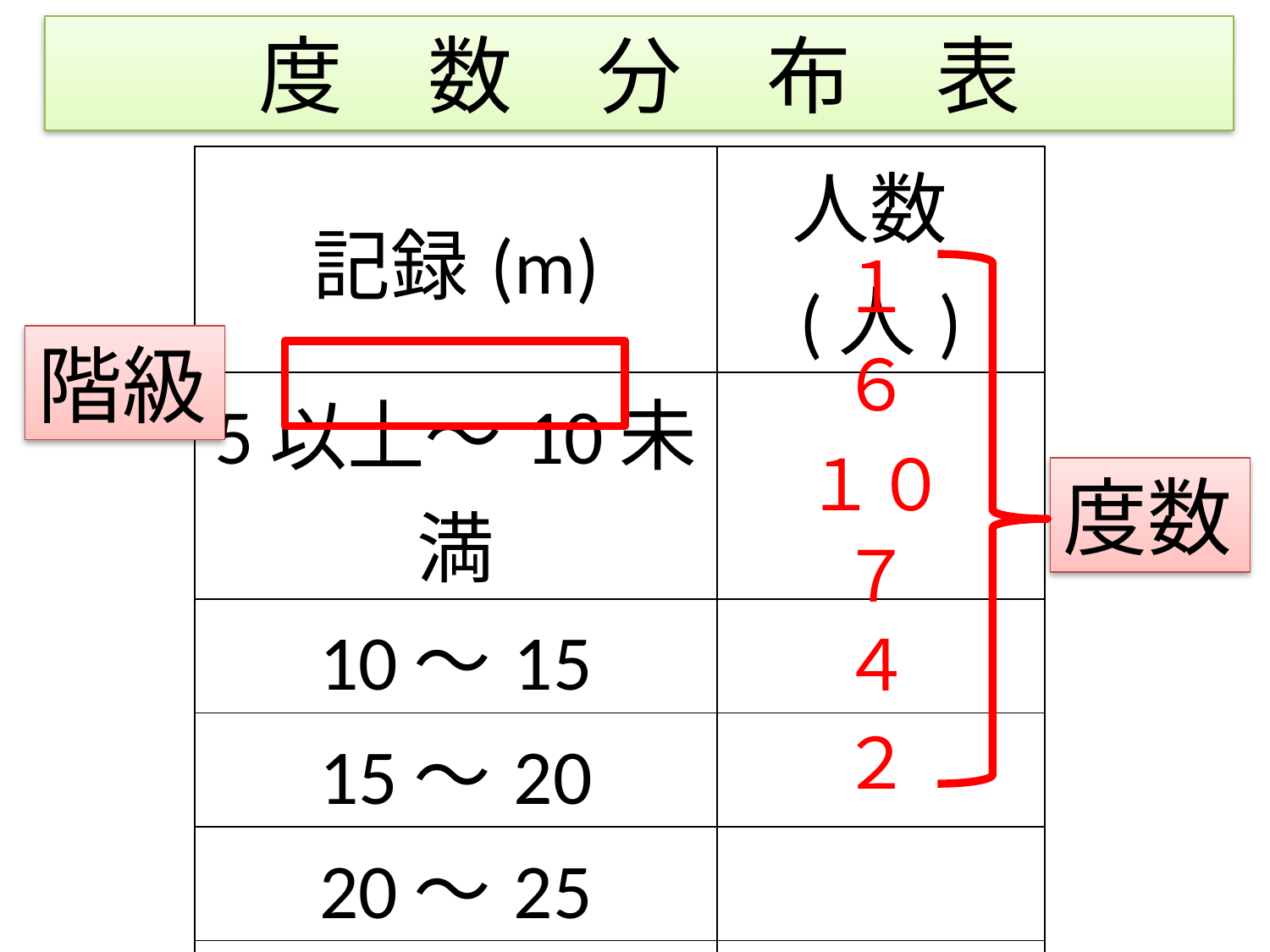

# 目的にあうよう資料を整理してみよう
度　数　分　布　表
| 記録(m) | 人数(人) |
| --- | --- |
| 5以上～10未満 |  |
| 10～15 |  |
| 15～20 |  |
| 20～25 |  |
| 25～30 |  |
| 30～35 |  |
| 合　　計 | 30 |
１

階級
６

１０
度数
７
４
２